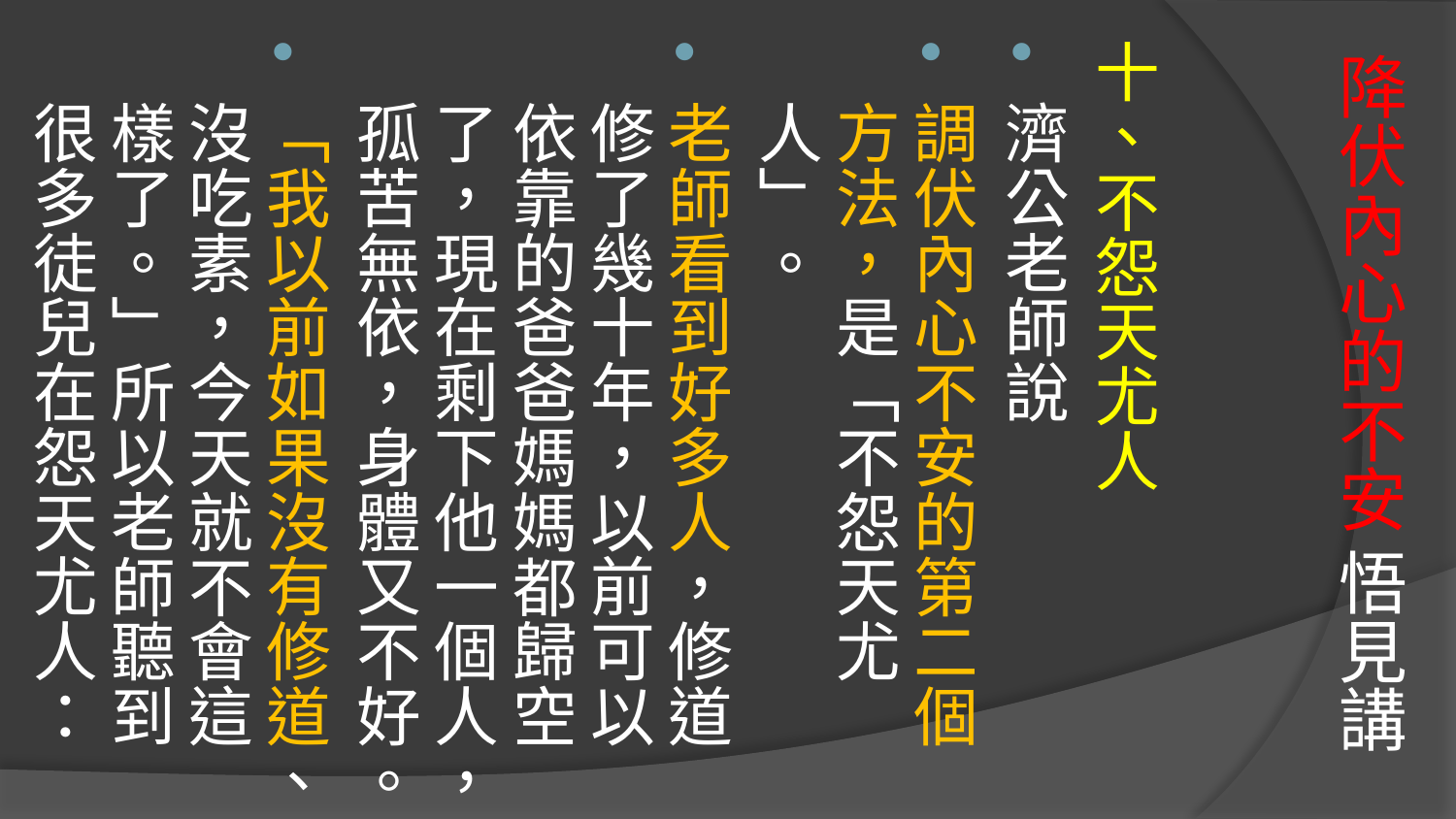

十、不怨天尤人
濟公老師說
調伏內心不安的第二個方法，是「不怨天尤人」。
老師看到好多人，修道修了幾十年，以前可以依靠的爸爸媽媽都歸空了，現在剩下他一個人，孤苦無依，身體又不好。
「我以前如果沒有修道、沒吃素，今天就不會這樣了。」所以老師聽到很多徒兒在怨天尤人：
# 降伏內心的不安 悟見講